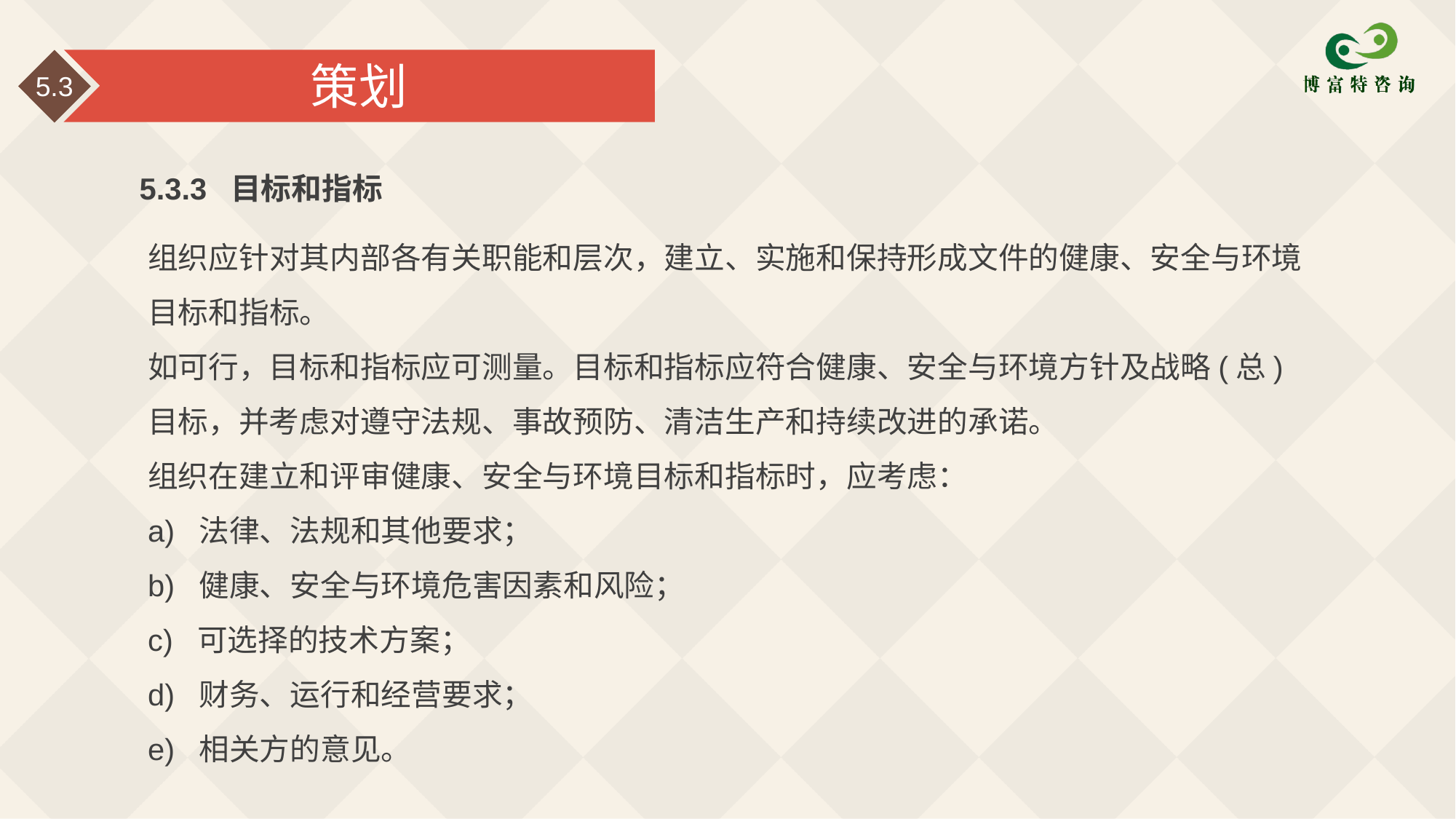

策划
5.3
5.3.3  目标和指标
组织应针对其内部各有关职能和层次，建立、实施和保持形成文件的健康、安全与环境目标和指标。
如可行，目标和指标应可测量。目标和指标应符合健康、安全与环境方针及战略(总)目标，并考虑对遵守法规、事故预防、清洁生产和持续改进的承诺。
组织在建立和评审健康、安全与环境目标和指标时，应考虑：
a)  法律、法规和其他要求；
b)  健康、安全与环境危害因素和风险；
c)  可选择的技术方案；
d)  财务、运行和经营要求；
e)  相关方的意见。